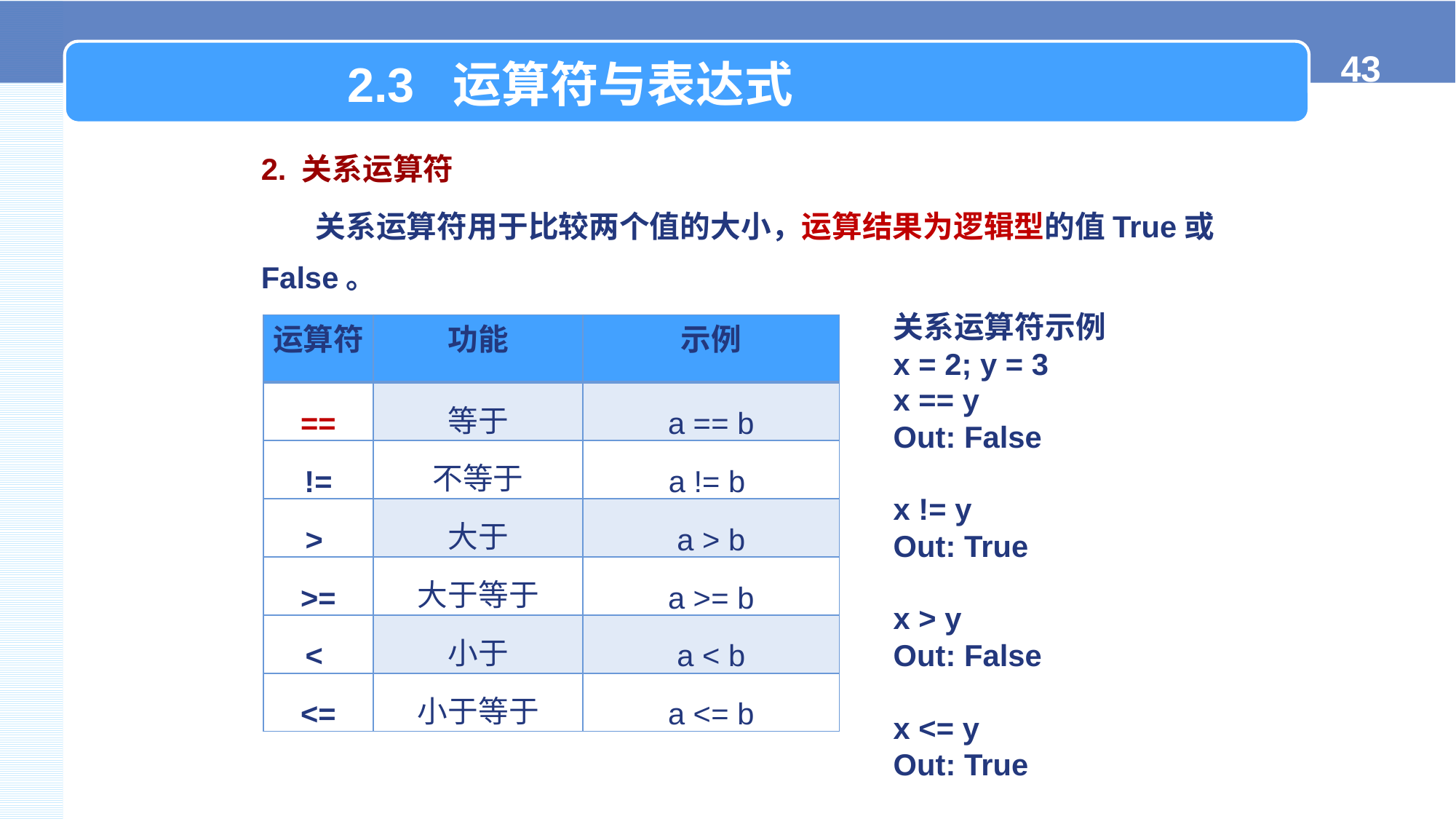

2.3  运算符与表达式
2. 关系运算符
关系运算符用于比较两个值的大小，运算结果为逻辑型的值True或False。
关系运算符示例
x = 2; y = 3
x == y
Out: False

x != y
Out: True

x > y
Out: False

x <= y
Out: True

| 运算符 | 功能 | 示例 |
| --- | --- | --- |
| == | 等于 | a == b |
| != | 不等于 | a != b |
| > | 大于 | a > b |
| >= | 大于等于 | a >= b |
| < | 小于 | a < b |
| <= | 小于等于 | a <= b |